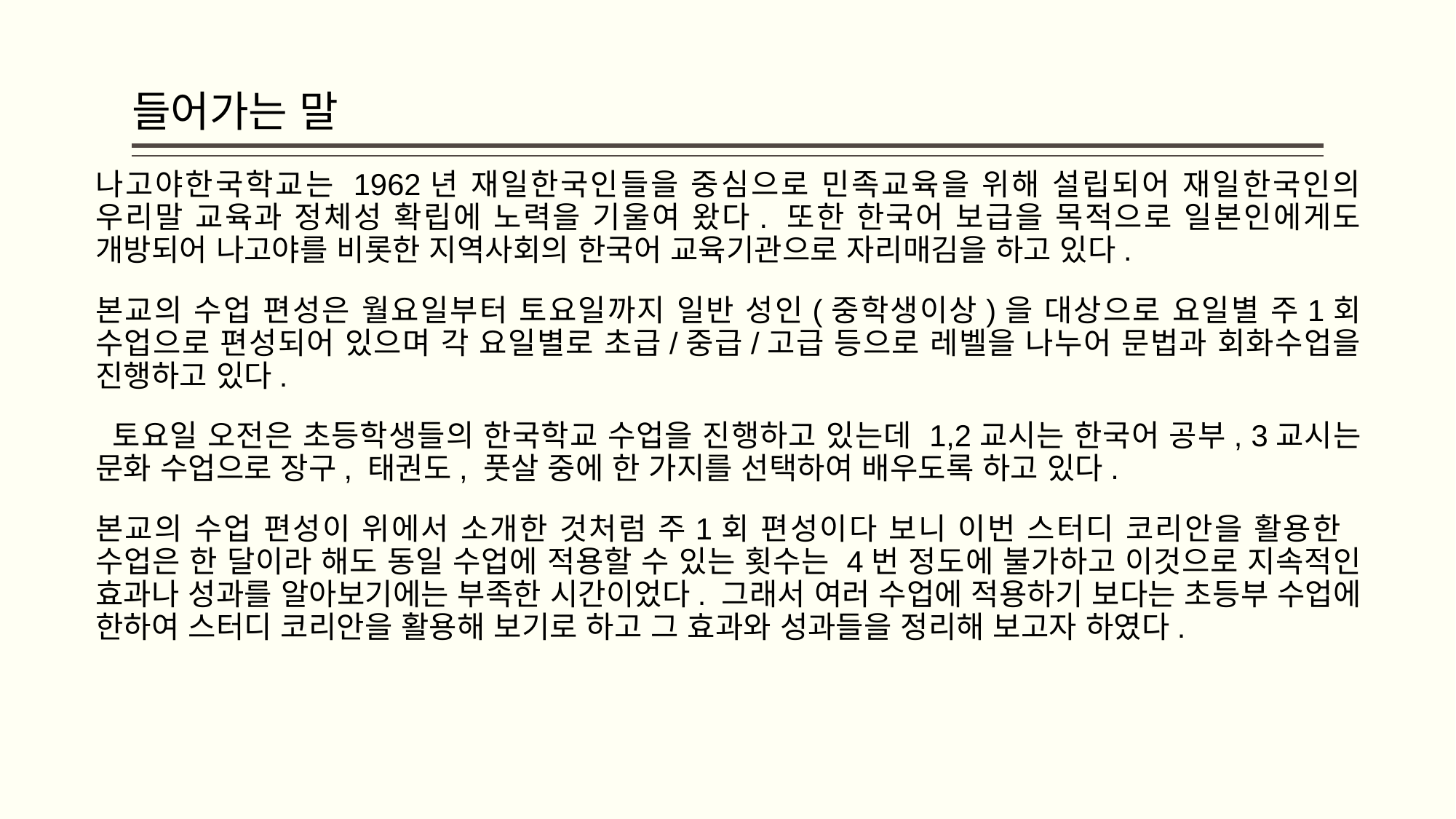

# 들어가는 말
나고야한국학교는 1962년 재일한국인들을 중심으로 민족교육을 위해 설립되어 재일한국인의 우리말 교육과 정체성 확립에 노력을 기울여 왔다. 또한 한국어 보급을 목적으로 일본인에게도 개방되어 나고야를 비롯한 지역사회의 한국어 교육기관으로 자리매김을 하고 있다.
본교의 수업 편성은 월요일부터 토요일까지 일반 성인(중학생이상)을 대상으로 요일별 주1회 수업으로 편성되어 있으며 각 요일별로 초급/중급/고급 등으로 레벨을 나누어 문법과 회화수업을 진행하고 있다.
 토요일 오전은 초등학생들의 한국학교 수업을 진행하고 있는데 1,2교시는 한국어 공부, 3교시는 문화 수업으로 장구, 태권도, 풋살 중에 한 가지를 선택하여 배우도록 하고 있다.
본교의 수업 편성이 위에서 소개한 것처럼 주1회 편성이다 보니 이번 스터디 코리안을 활용한   수업은 한 달이라 해도 동일 수업에 적용할 수 있는 횟수는 4번 정도에 불가하고 이것으로 지속적인 효과나 성과를 알아보기에는 부족한 시간이었다. 그래서 여러 수업에 적용하기 보다는 초등부 수업에 한하여 스터디 코리안을 활용해 보기로 하고 그 효과와 성과들을 정리해 보고자 하였다.